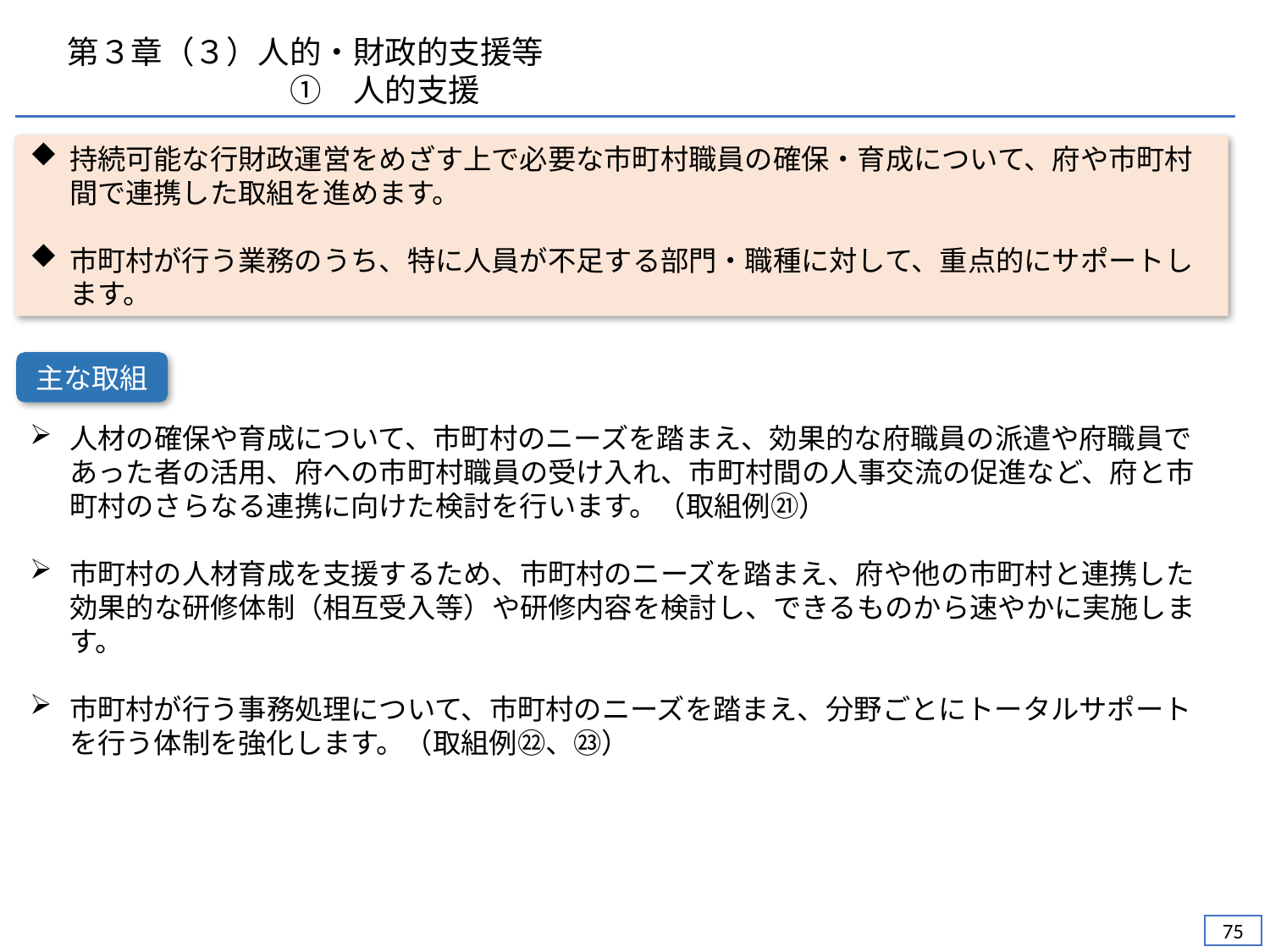

第３章（３）人的・財政的支援等
　　　　　　　①　人的支援

持続可能な行財政運営をめざす上で必要な市町村職員の確保・育成について、府や市町村間で連携した取組を進めます。

市町村が行う業務のうち、特に人員が不足する部門・職種に対して、重点的にサポートします。
主な取組
人材の確保や育成について、市町村のニーズを踏まえ、効果的な府職員の派遣や府職員であった者の活用、府への市町村職員の受け入れ、市町村間の人事交流の促進など、府と市町村のさらなる連携に向けた検討を行います。（取組例㉑）

市町村の人材育成を支援するため、市町村のニーズを踏まえ、府や他の市町村と連携した効果的な研修体制（相互受入等）や研修内容を検討し、できるものから速やかに実施します。

市町村が行う事務処理について、市町村のニーズを踏まえ、分野ごとにトータルサポートを行う体制を強化します。（取組例㉒、㉓）

75